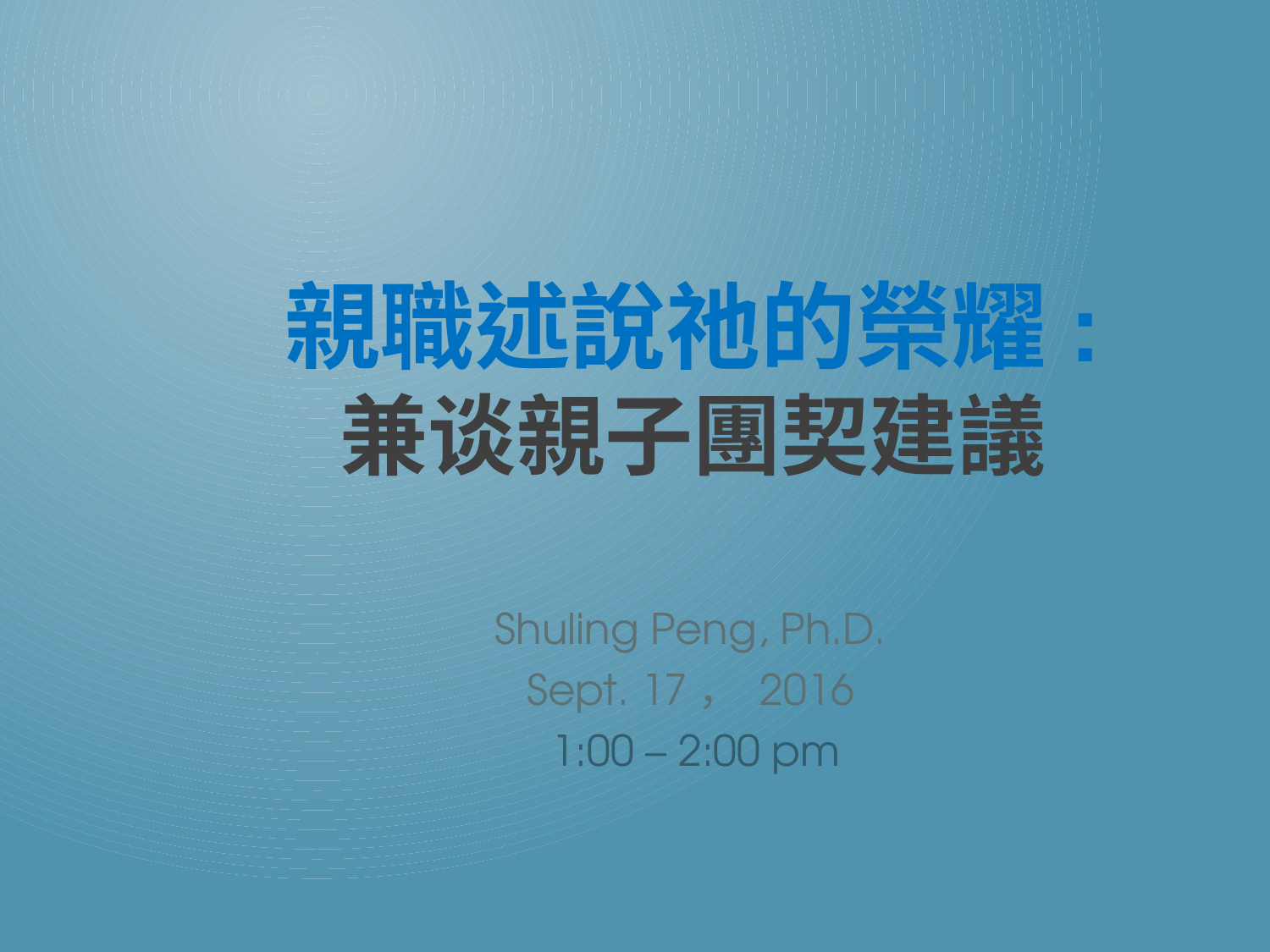

親職述說祂的榮耀:
兼谈親子團契建議
Shuling Peng, Ph.D.
Sept. 17， 2016
 1:00 – 2:00 pm

#